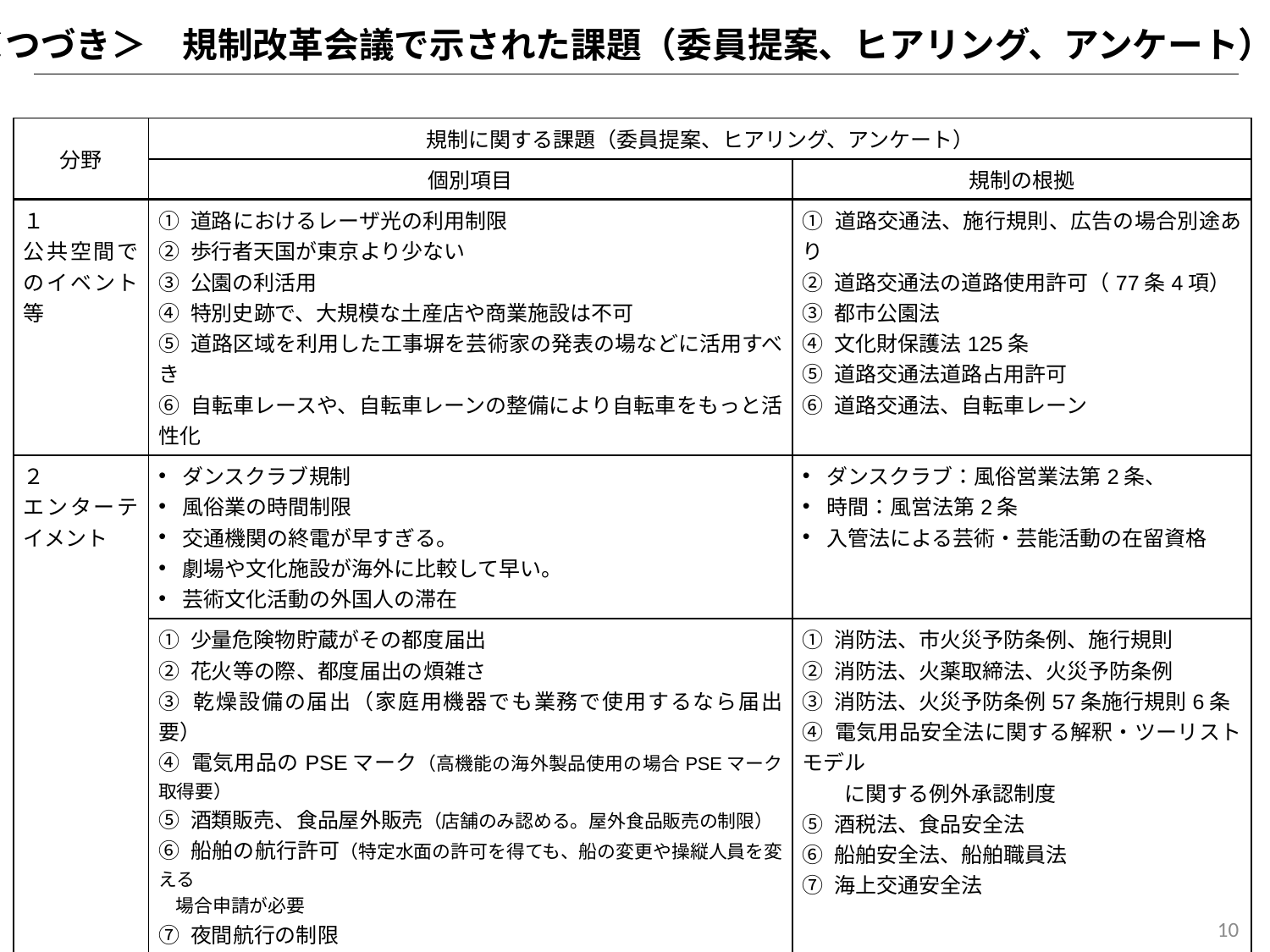

＜つづき＞　規制改革会議で示された課題（委員提案、ヒアリング、アンケート）
| 分野 | 規制に関する課題（委員提案、ヒアリング、アンケート） |  |
| --- | --- | --- |
|  | 個別項目 | 規制の根拠 |
| １ 公共空間でのイベント等 | ① 道路におけるレーザ光の利用制限 ② 歩行者天国が東京より少ない ③ 公園の利活用 ④ 特別史跡で、大規模な土産店や商業施設は不可 ⑤ 道路区域を利用した工事塀を芸術家の発表の場などに活用すべき ⑥ 自転車レースや、自転車レーンの整備により自転車をもっと活性化 | ① 道路交通法、施行規則、広告の場合別途あり ② 道路交通法の道路使用許可（77条4項） ③ 都市公園法 ④ 文化財保護法125条 ⑤ 道路交通法道路占用許可 ⑥ 道路交通法、自転車レーン |
| ２ エンターテイメント | ダンスクラブ規制 風俗業の時間制限 交通機関の終電が早すぎる。 劇場や文化施設が海外に比較して早い。 芸術文化活動の外国人の滞在 | ダンスクラブ：風俗営業法第2条、 時間：風営法第2条 入管法による芸術・芸能活動の在留資格 |
|  | ① 少量危険物貯蔵がその都度届出 ② 花火等の際、都度届出の煩雑さ ③ 乾燥設備の届出（家庭用機器でも業務で使用するなら届出要） ④ 電気用品のPSEマーク（高機能の海外製品使用の場合PSEマーク取得要） ⑤ 酒類販売、食品屋外販売（店舗のみ認める。屋外食品販売の制限） ⑥ 船舶の航行許可（特定水面の許可を得ても、船の変更や操縦人員を変える 場合申請が必要 ⑦ 夜間航行の制限 | ① 消防法、市火災予防条例、施行規則 ② 消防法、火薬取締法、火災予防条例 ③ 消防法、火災予防条例57条施行規則6条 ④ 電気用品安全法に関する解釈・ツーリストモデル 　　に関する例外承認制度 ⑤ 酒税法、食品安全法 ⑥ 船舶安全法、船舶職員法 ⑦ 海上交通安全法 |
| ３ 既存施設の活用 | ・町屋や歴史的建造物では旅館業許可が取れない。 | 旅館業法、旅館業法施行条例 |
| ７ 文化・芸術振興 | ①公営住宅では、基本的にはアトリエ付き 　住宅は設置できない。 ②文化施設の集積をもっと促進すべき | ①公営住宅法27条で原則的に居住の用以 　外にその用途は禁止 |
10